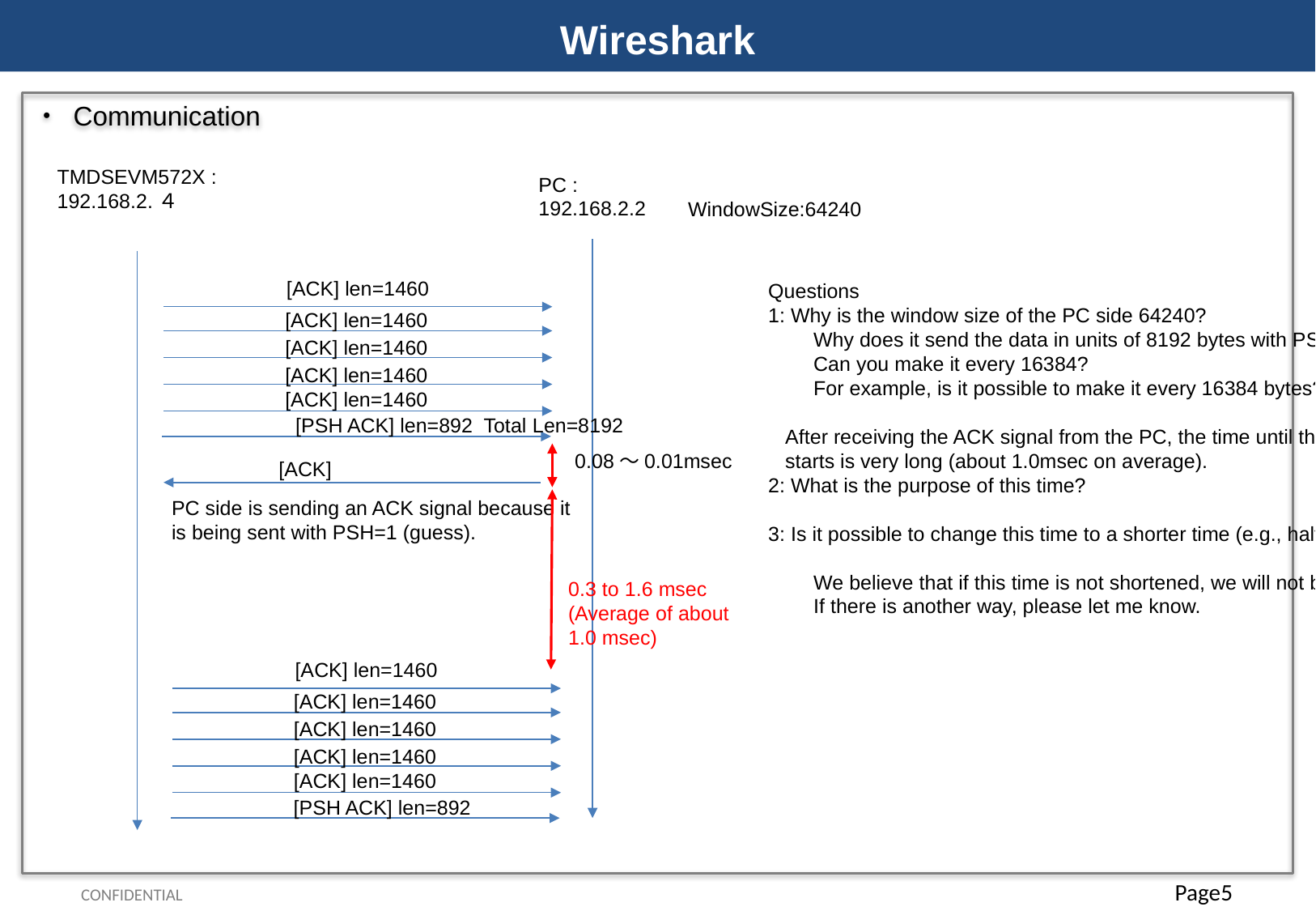

Wireshark
・ Communication

TMDSEVM572X :
192.168.2.４
PC :
192.168.2.2
WindowSize:64240
[ACK] len=1460
Questions
1: Why is the window size of the PC side 64240?
　　Why does it send the data in units of 8192 bytes with PSH=1?
　　Can you make it every 16384?
　　For example, is it possible to make it every 16384 bytes?

   After receiving the ACK signal from the PC, the time until the next data transmission
   starts is very long (about 1.0msec on average).
2: What is the purpose of this time?

3: Is it possible to change this time to a shorter time (e.g., half) or to a fixed time?

　　We believe that if this time is not shortened, we will not be able to meet the specifications.
　　If there is another way, please let me know.

[ACK] len=1460
[ACK] len=1460
[ACK] len=1460
[ACK] len=1460
[PSH ACK] len=892  Total Len=8192
0.08～0.01msec
[ACK]
PC side is sending an ACK signal because it is being sent with PSH=1 (guess).
0.3 to 1.6 msec
(Average of about 1.0 msec)

[ACK] len=1460
[ACK] len=1460
[ACK] len=1460
[ACK] len=1460
[ACK] len=1460
[PSH ACK] len=892